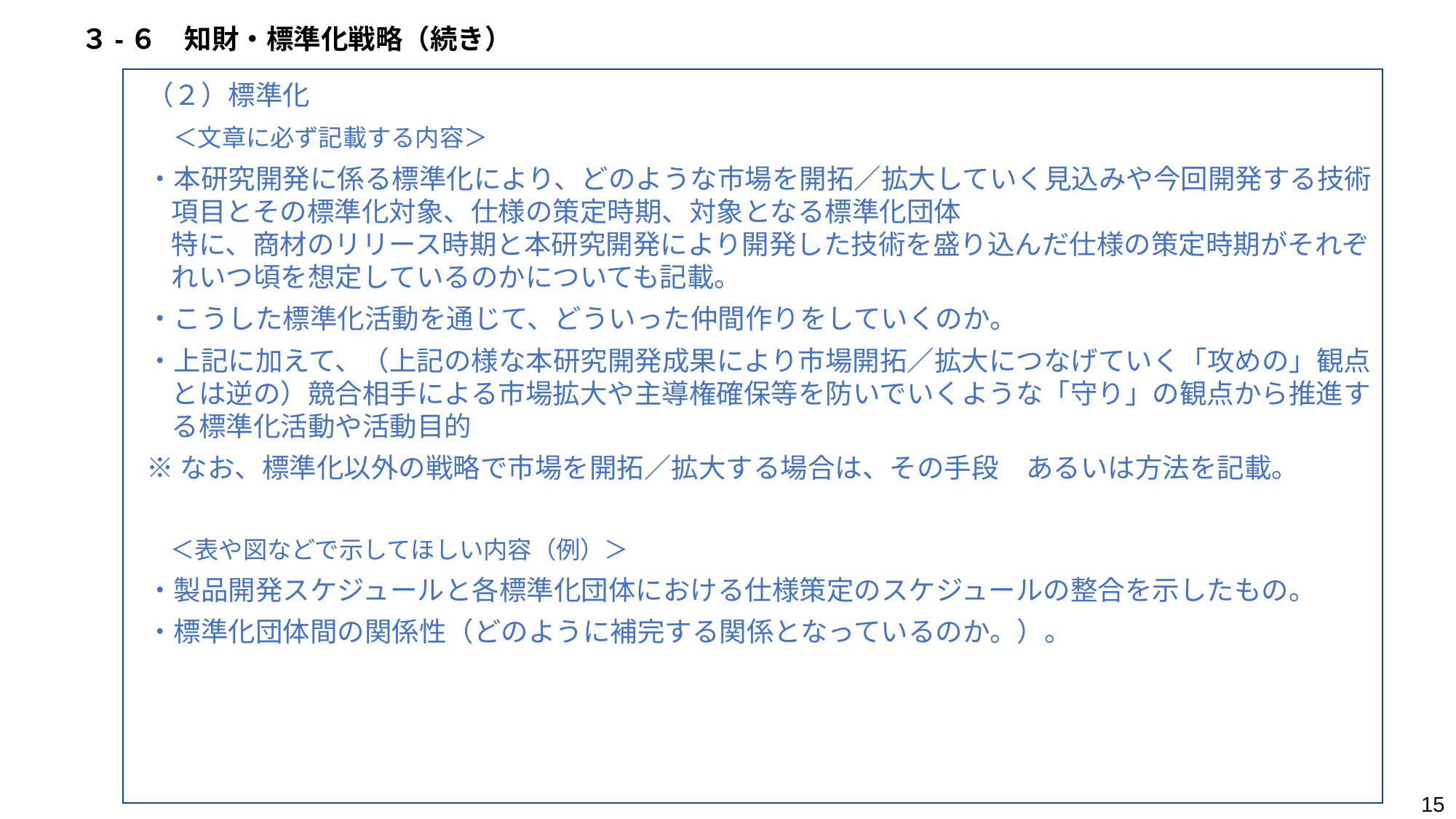

３-６　知財・標準化戦略（続き）

（２）標準化
　＜文章に必ず記載する内容＞
・本研究開発に係る標準化により、どのような市場を開拓／拡大していく見込みや今回開発する技術項目とその標準化対象、仕様の策定時期、対象となる標準化団体
特に、商材のリリース時期と本研究開発により開発した技術を盛り込んだ仕様の策定時期がそれぞれいつ頃を想定しているのかについても記載。
・こうした標準化活動を通じて、どういった仲間作りをしていくのか。
・上記に加えて、（上記の様な本研究開発成果により市場開拓／拡大につなげていく「攻めの」観点とは逆の）競合相手による市場拡大や主導権確保等を防いでいくような「守り」の観点から推進する標準化活動や活動目的
※なお、標準化以外の戦略で市場を開拓／拡大する場合は、その手段　あるいは方法を記載。

　＜表や図などで示してほしい内容（例）＞
・製品開発スケジュールと各標準化団体における仕様策定のスケジュールの整合を示したもの。
・標準化団体間の関係性（どのように補完する関係となっているのか。）。